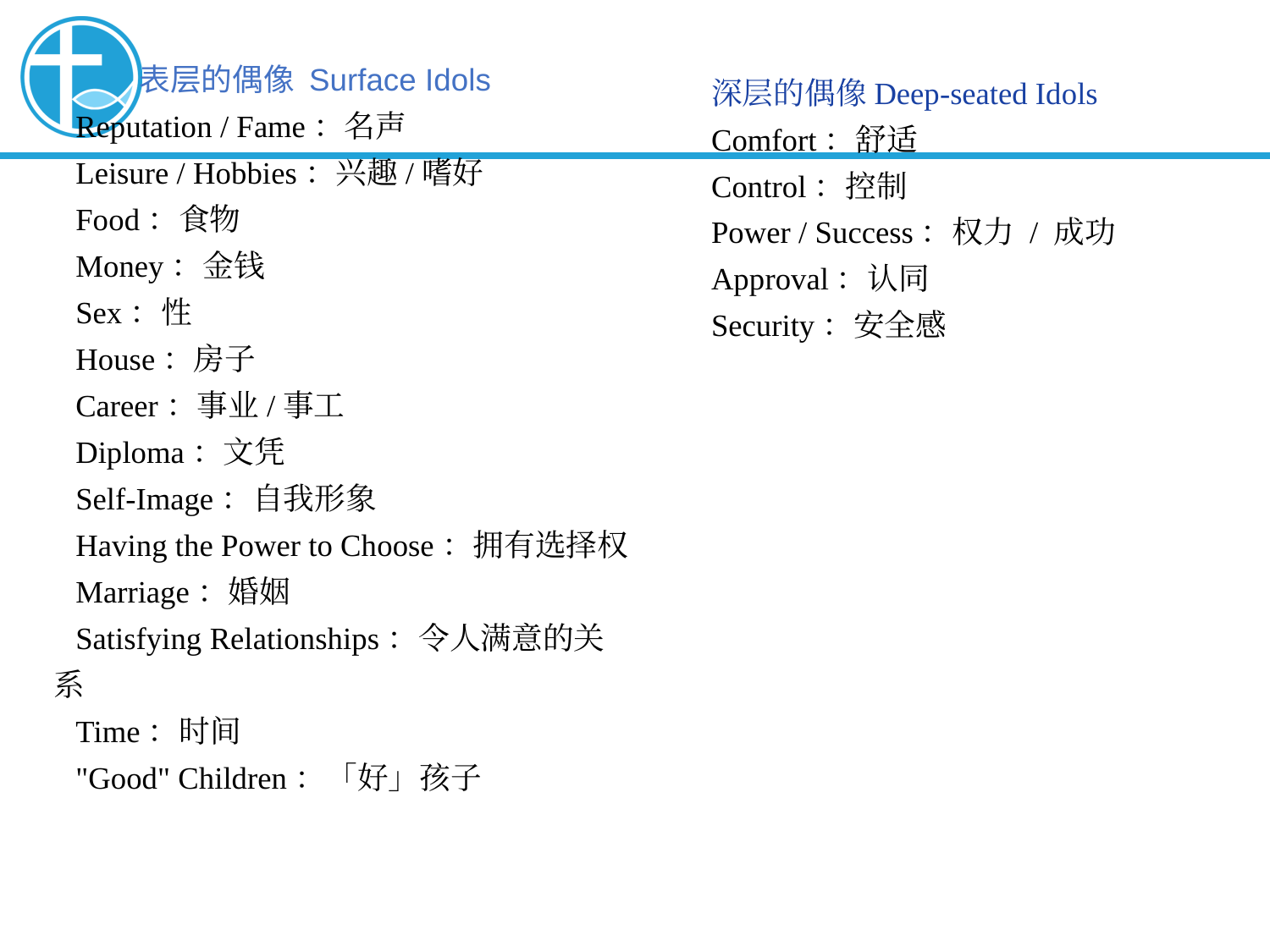

表层的偶像 Surface Idols
Reputation / Fame：名声
Leisure / Hobbies：兴趣/嗜好
Food：食物
Money：金钱
Sex：性
House：房子
Career：事业/事工
Diploma：文凭
Self-Image：自我形象
Having the Power to Choose：拥有选择权
Marriage：婚姻
Satisfying Relationships：令人满意的关系
Time：时间
"Good" Children：「好」孩子
深层的偶像Deep-seated Idols
Comfort：舒适
Control：控制
Power / Success：权力 / 成功
Approval：认同
Security：安全感